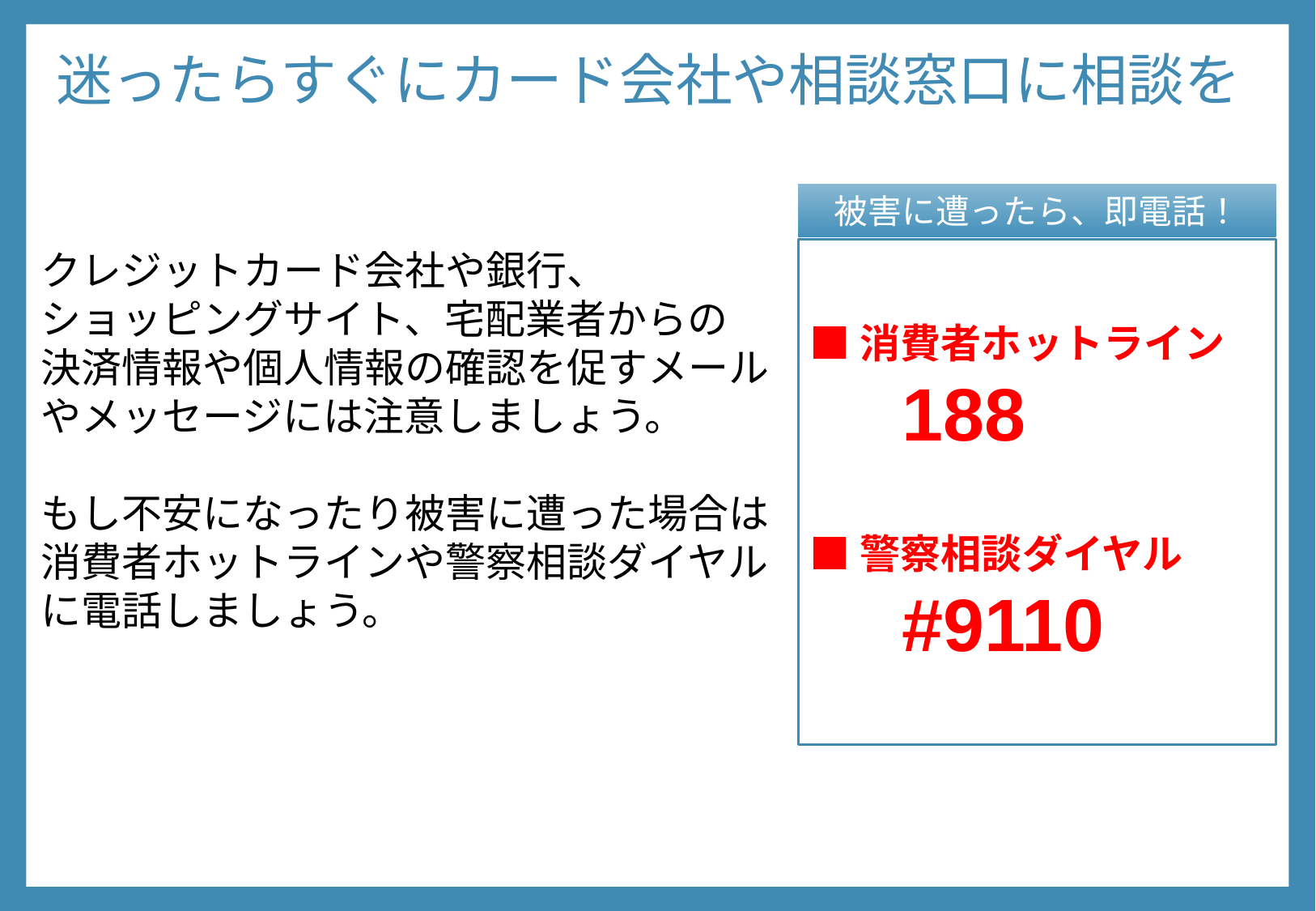

# 迷ったらすぐにカード会社や相談窓口に相談を
被害に遭ったら、即電話！
クレジットカード会社や銀⾏、
ショッピングサイト、宅配業者からの
決済情報や個⼈情報の確認を促すメールやメッセージには注意しましょう。

もし不安になったり被害に遭った場合は 消費者ホットラインや警察相談ダイヤルに電話しましょう。

■消費者ホットライン
　188

■警察相談ダイヤル
　#9110